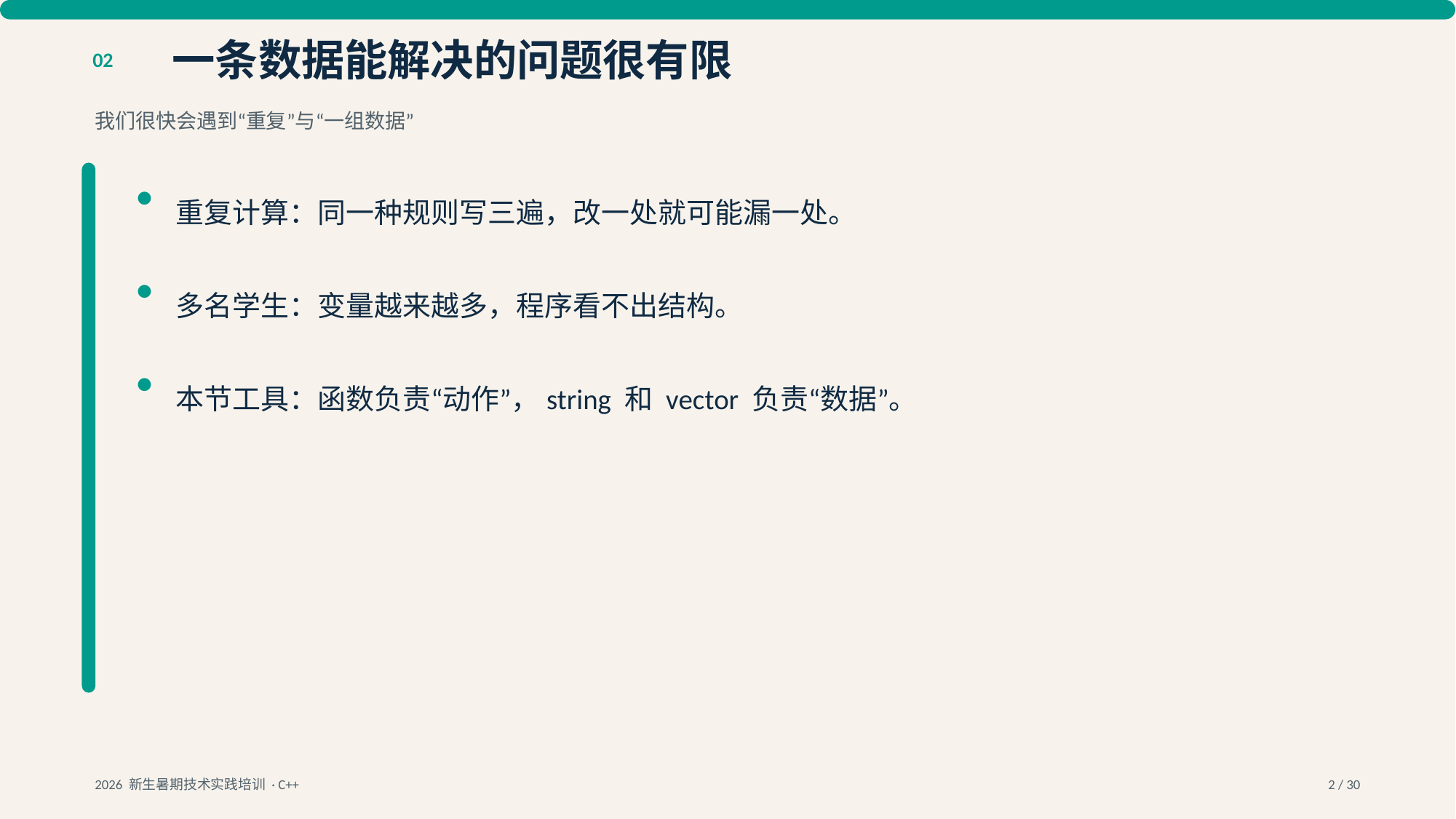

一条数据能解决的问题很有限
02
我们很快会遇到“重复”与“一组数据”

•
重复计算：同一种规则写三遍，改一处就可能漏一处。
•
多名学生：变量越来越多，程序看不出结构。
•
本节工具：函数负责“动作”，string 和 vector 负责“数据”。
2026 新生暑期技术实践培训 · C++
2 / 30